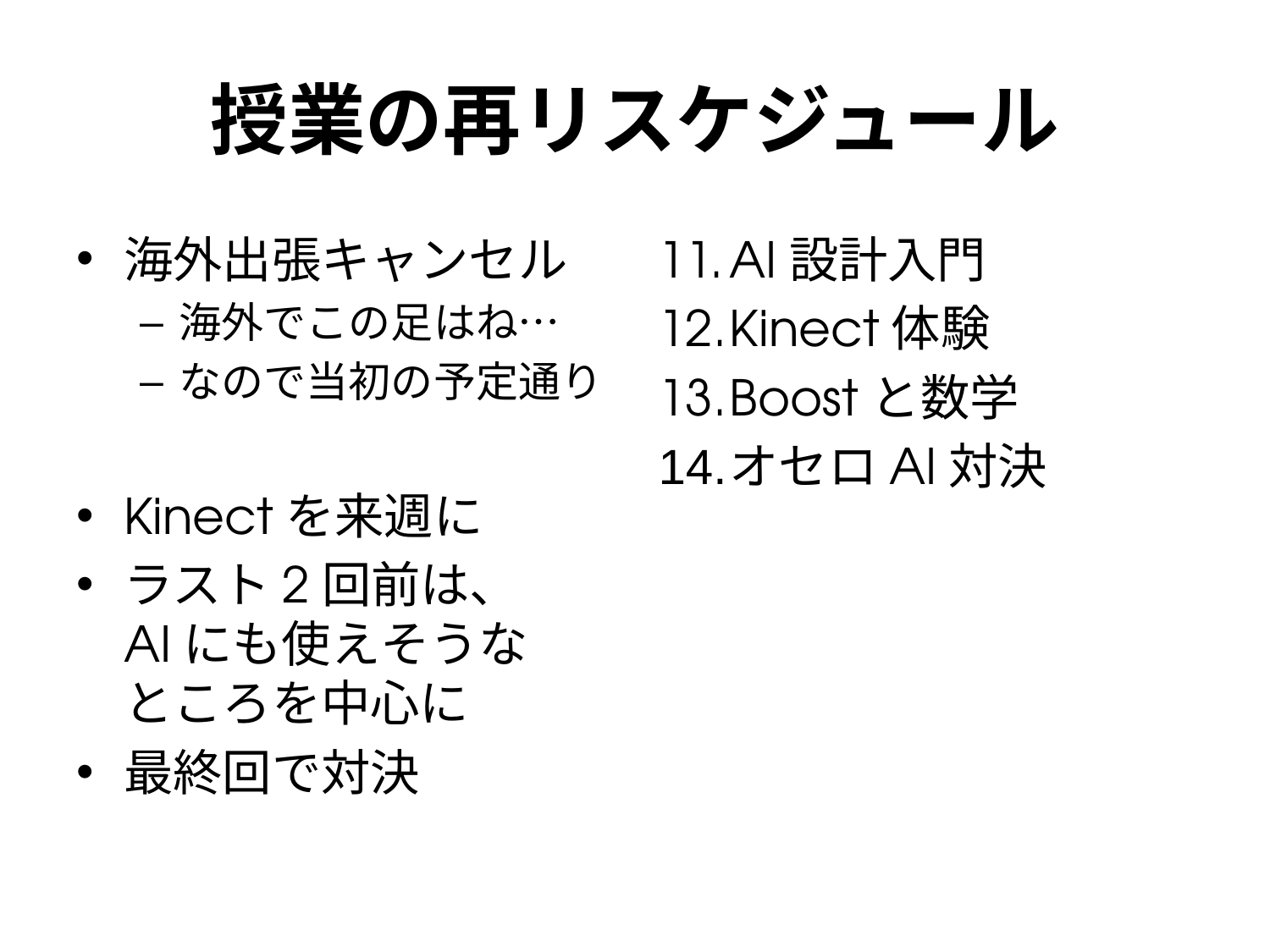

# 授業の再リスケジュール
海外出張キャンセル
海外でこの足はね…
なので当初の予定通り

Kinectを来週に
ラスト2回前は、
AIにも使えそうな
ところを中心に
最終回で対決
AI設計入門
Kinect体験
Boostと数学
オセロAI対決